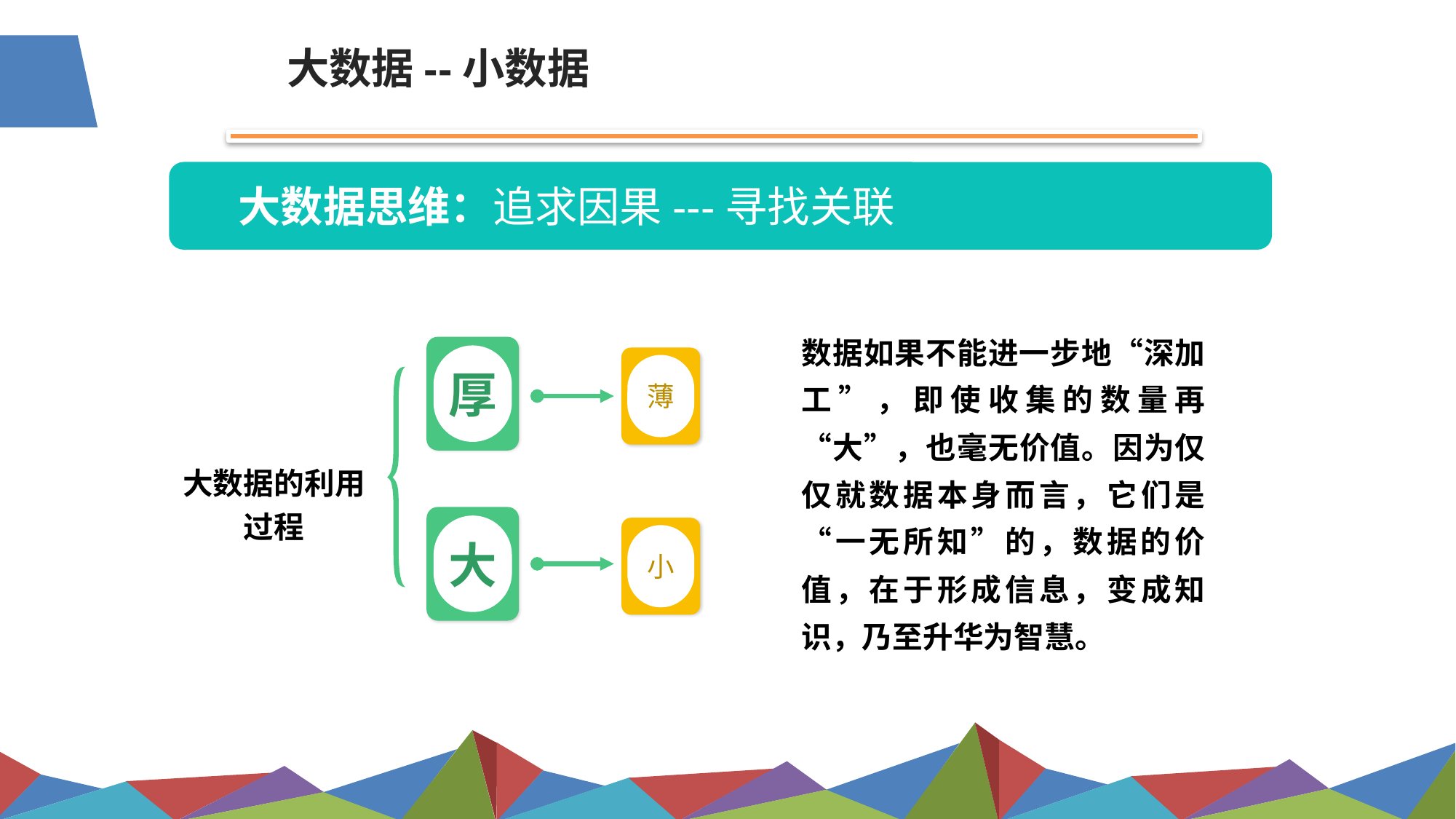

大数据--小数据

大数据思维：追求因果---寻找关联
数据如果不能进一步地“深加工”，即使收集的数量再“大”，也毫无价值。因为仅仅就数据本身而言，它们是“一无所知”的，数据的价值，在于形成信息，变成知识，乃至升华为智慧。

厚

薄

大数据的利用过程

大

小